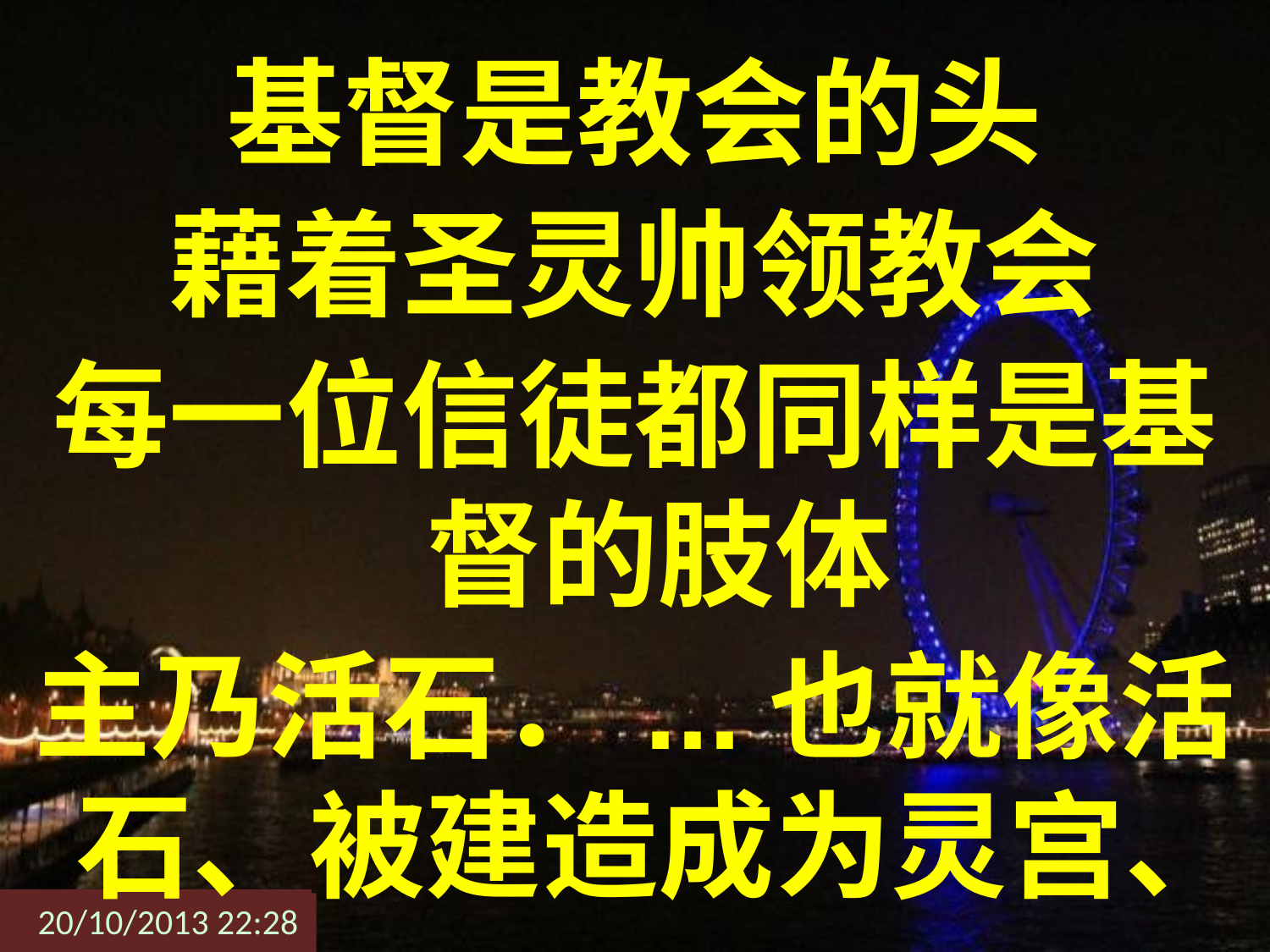

基督是教会的头
藉着圣灵帅领教会
每一位信徒都同样是基督的肢体
主乃活石．...也就像活石、被建造成为灵宫、
20/10/2013 22:28
20/10/2013 22:28